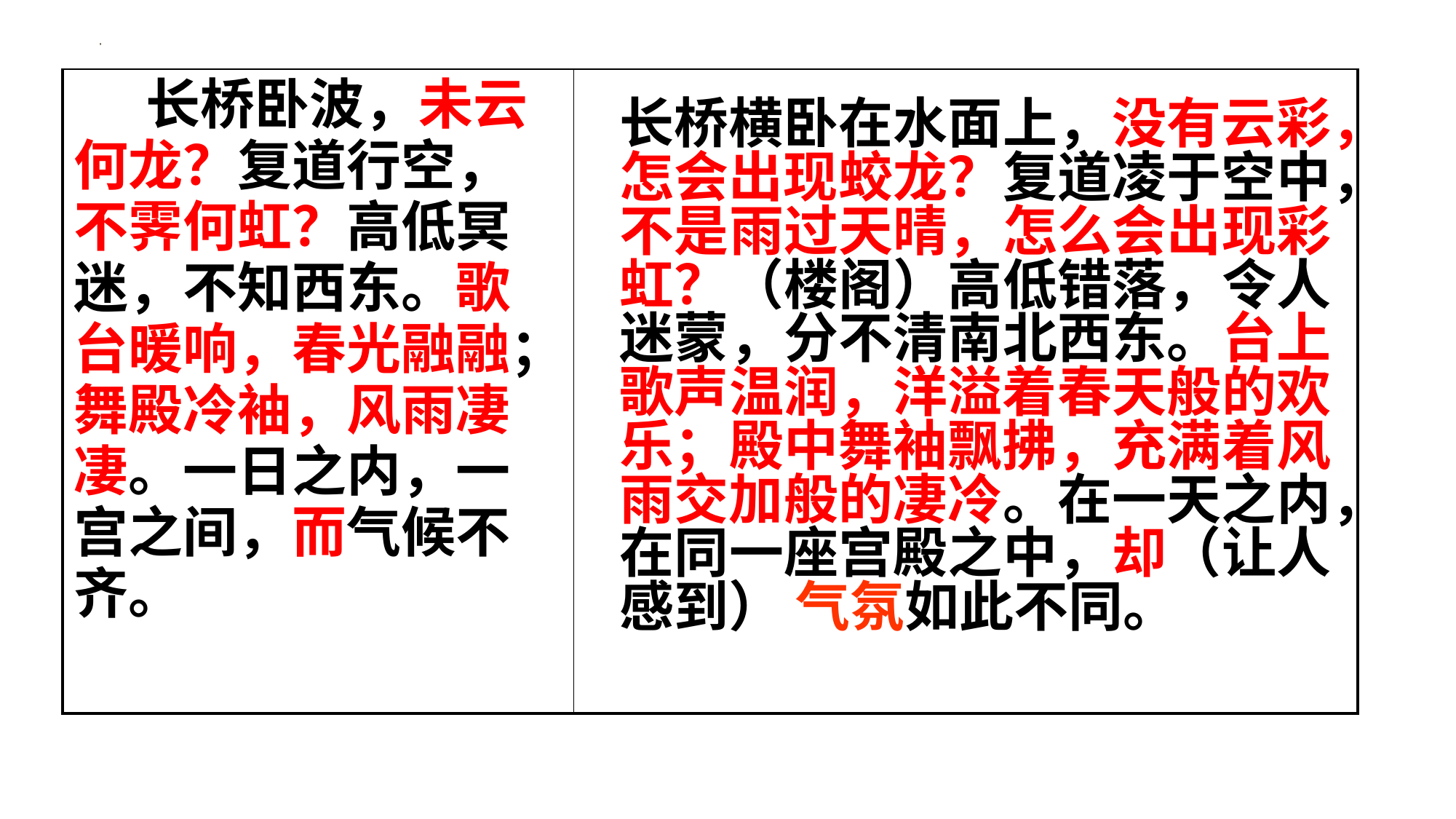

| 长桥卧波，未云何龙？复道行空，不霁何虹？高低冥迷，不知西东。歌台暖响，春光融融；舞殿冷袖，风雨凄凄。一日之内，一宫之间，而气候不齐。 |  |
| --- | --- |
长桥横卧在水面上，没有云彩，怎会出现蛟龙？复道凌于空中，不是雨过天晴，怎么会出现彩虹？（楼阁）高低错落，令人迷蒙，分不清南北西东。台上歌声温润，洋溢着春天般的欢乐；殿中舞袖飘拂，充满着风雨交加般的凄冷。在一天之内，在同一座宫殿之中，却（让人感到） 气氛如此不同。